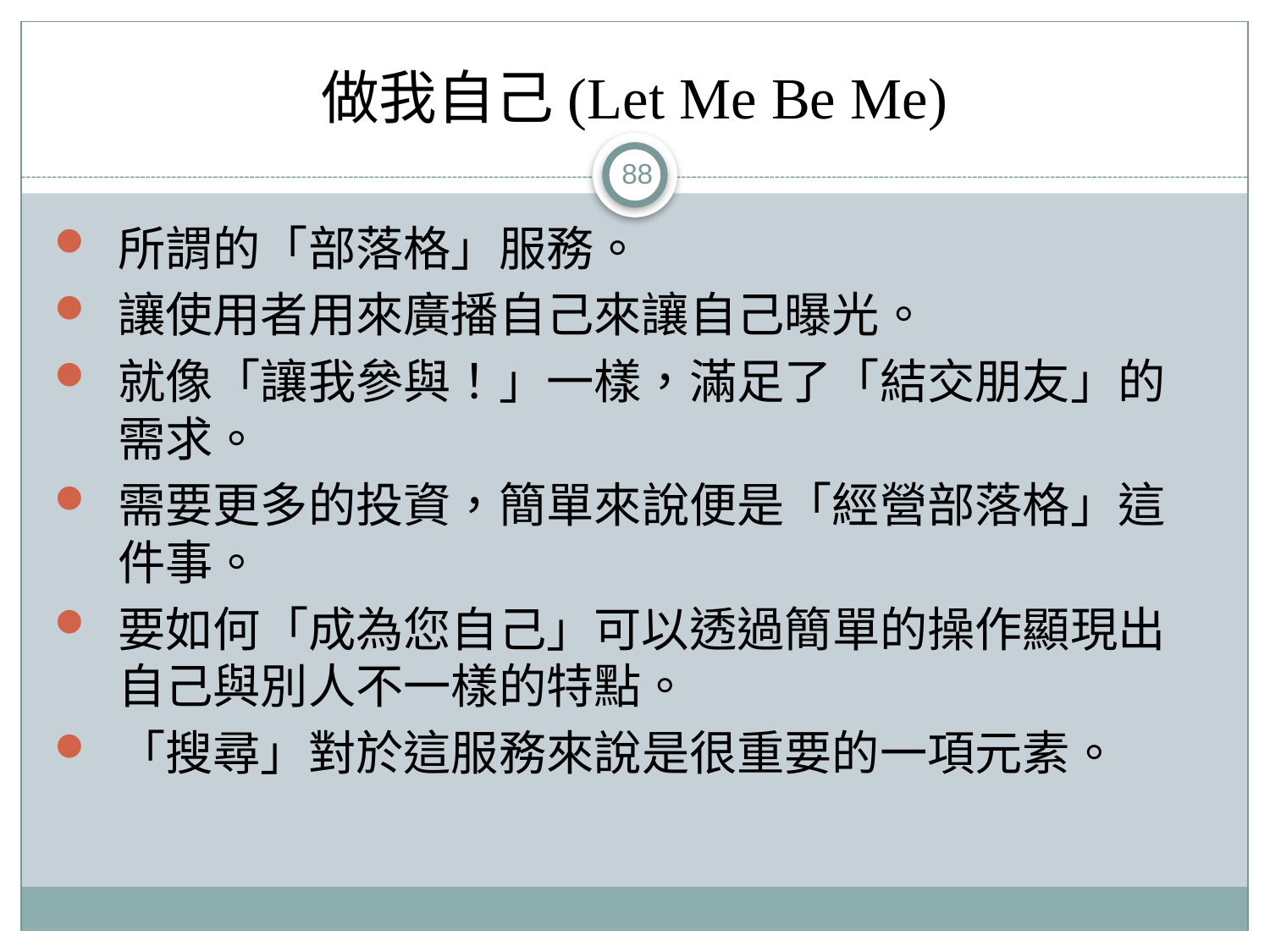

# 做我自己(Let Me Be Me)
88
所謂的「部落格」服務。
讓使用者用來廣播自己來讓自己曝光。
就像「讓我參與！」一樣，滿足了「結交朋友」的需求。
需要更多的投資，簡單來說便是「經營部落格」這件事。
要如何「成為您自己」可以透過簡單的操作顯現出自己與別人不一樣的特點。
「搜尋」對於這服務來說是很重要的一項元素。